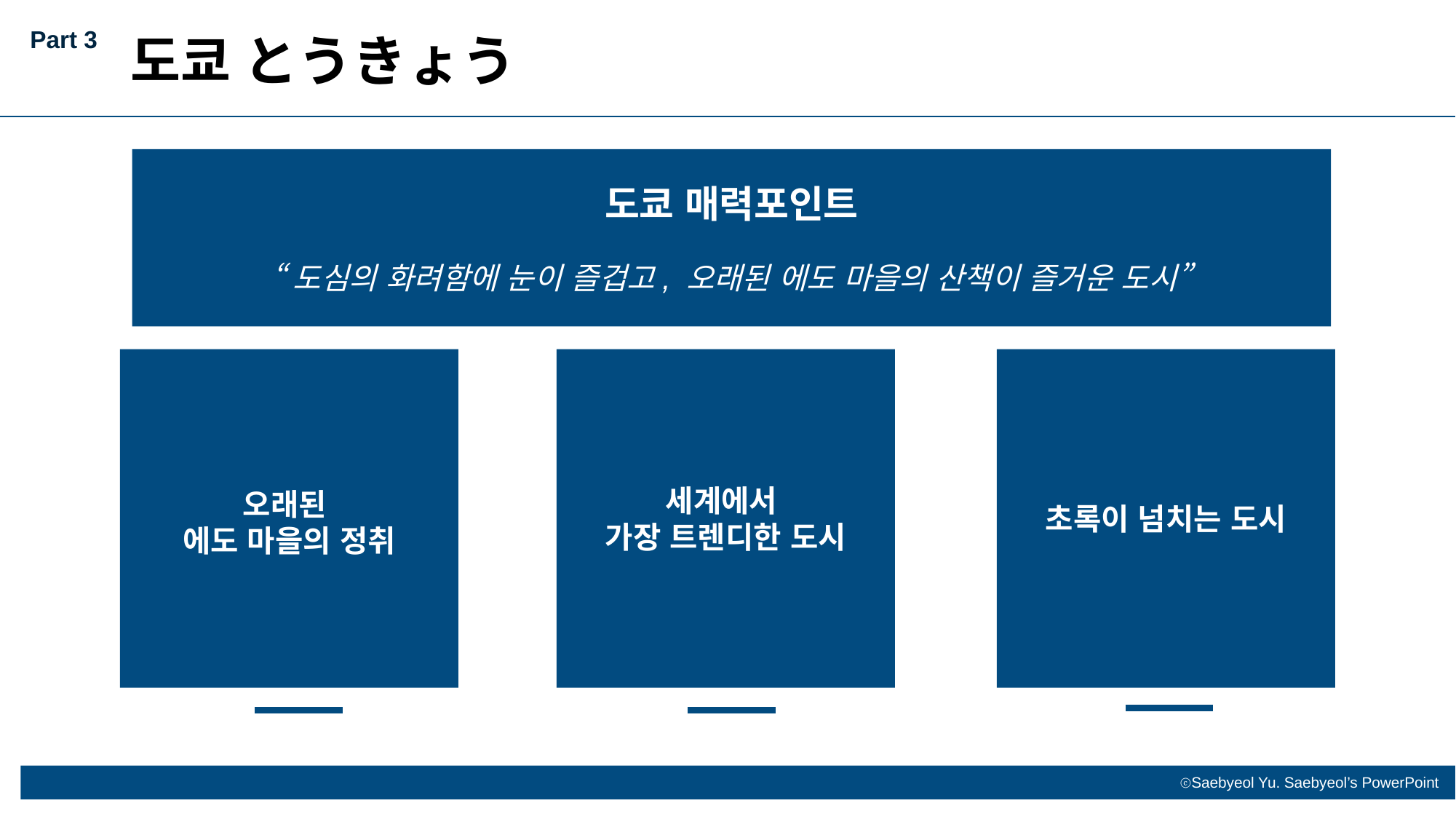

Part 3
도쿄 とうきょう
도쿄 매력포인트

“도심의 화려함에 눈이 즐겁고, 오래된 에도 마을의 산책이 즐거운 도시”

세계에서
가장 트렌디한 도시
초록이 넘치는 도시
오래된
에도 마을의 정취